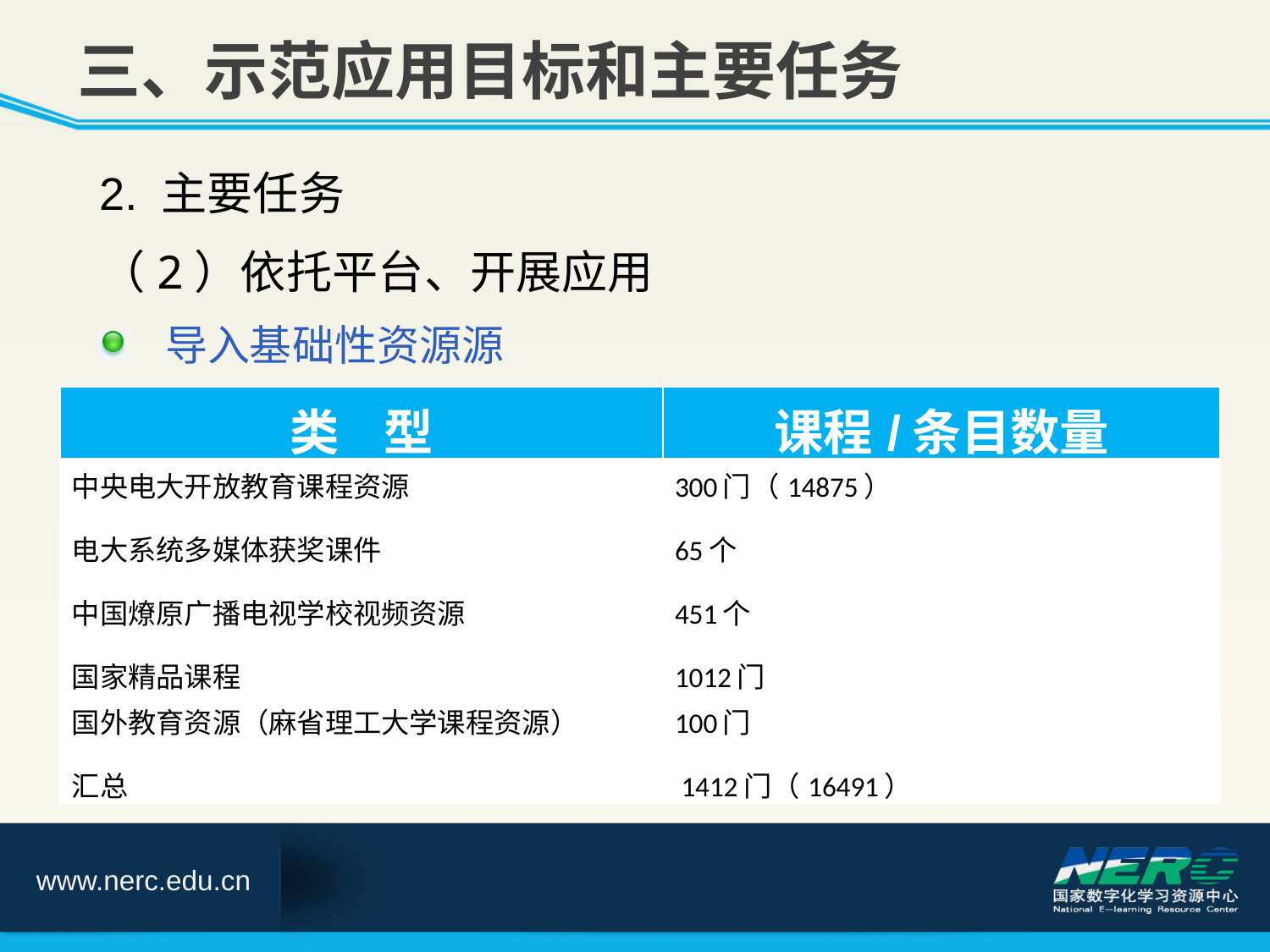

三、示范应用目标和主要任务
2. 主要任务
（2）依托平台、开展应用
   导入基础性资源源
| 类 型 | 课程/条目数量 |
| --- | --- |
| 中央电大开放教育课程资源 | 300门（14875） |
| 电大系统多媒体获奖课件 | 65个 |
| 中国燎原广播电视学校视频资源 | 451个 |
| 国家精品课程 | 1012门 |
| 国外教育资源（麻省理工大学课程资源） | 100门 |
| 汇总 | 1412门（16491） |